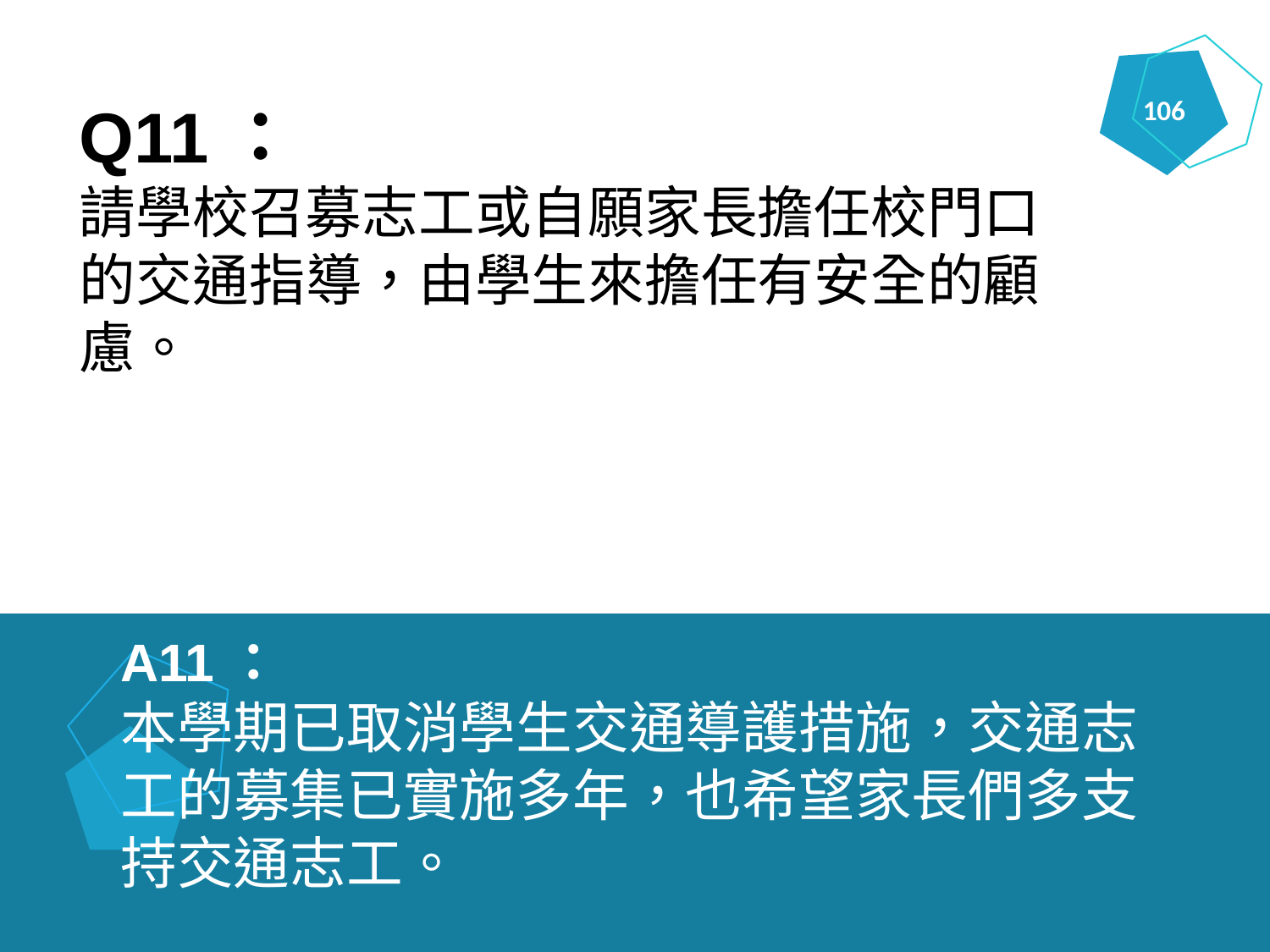

Q11：
請學校召募志工或自願家長擔任校門口的交通指導，由學生來擔任有安全的顧慮。
106
A11：
本學期已取消學生交通導護措施，交通志工的募集已實施多年，也希望家長們多支持交通志工。